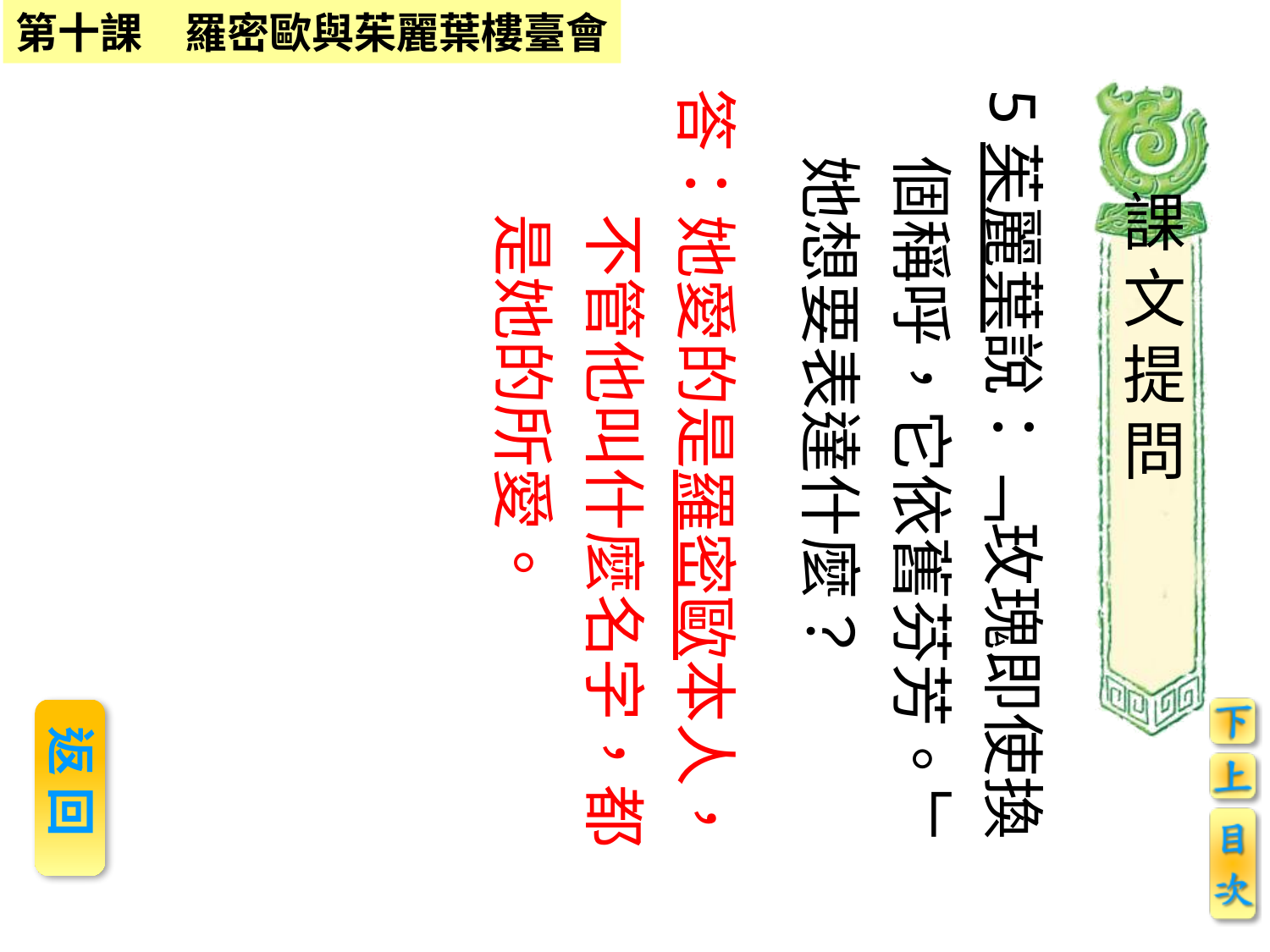

答：她愛的是羅密歐本人，不管他叫什麼名字，都是她的所愛。
5茱麗葉說：﹁玫瑰即使換個稱呼，它依舊芬芳。﹂她想要表達什麼？
課文提問
 返 回